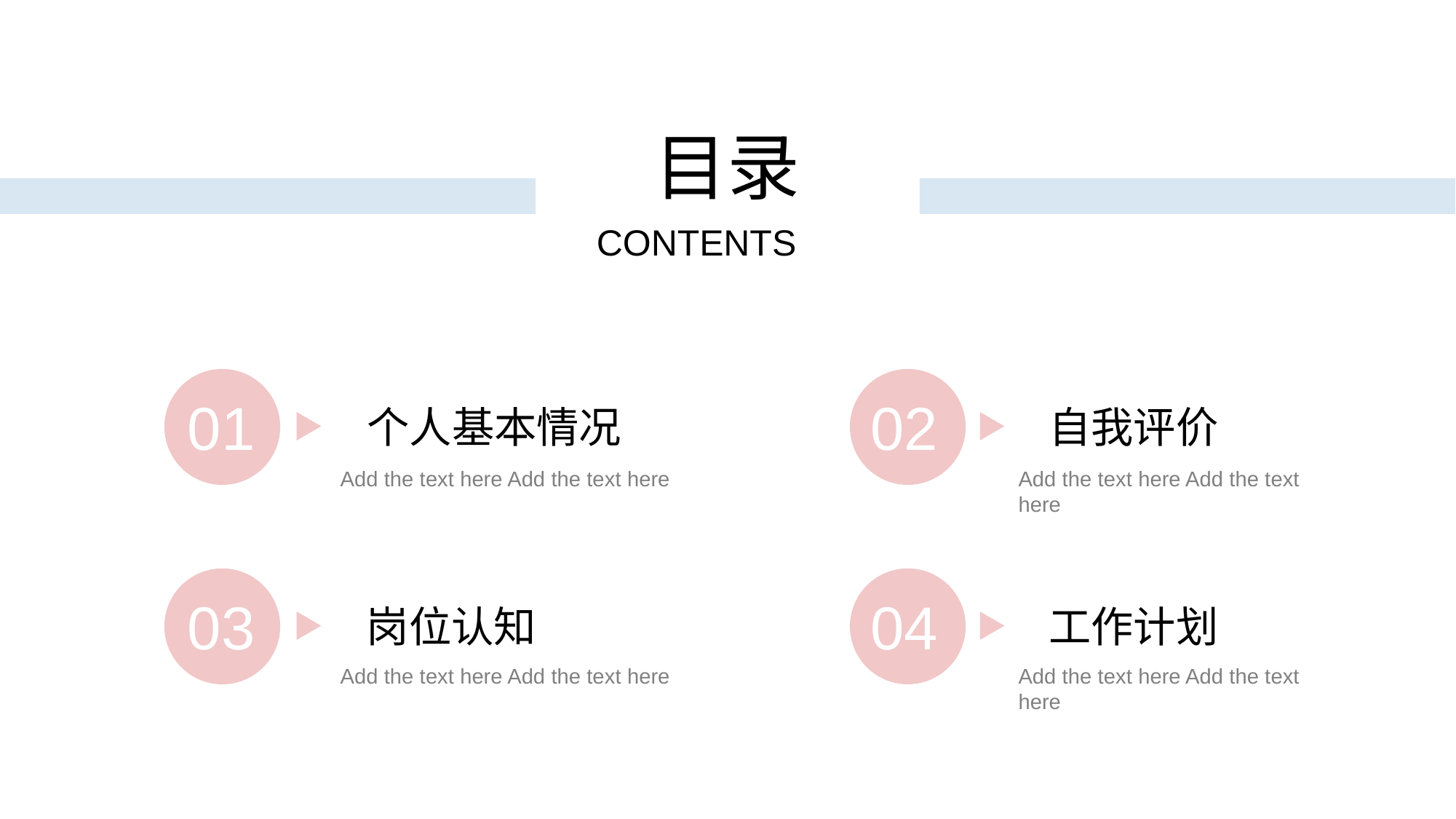

目录

CONTENTS

01
02
个人基本情况
自我评价

Add the text here Add the text here

Add the text here Add the text here

03
04
岗位认知
工作计划

Add the text here Add the text here

Add the text here Add the text here